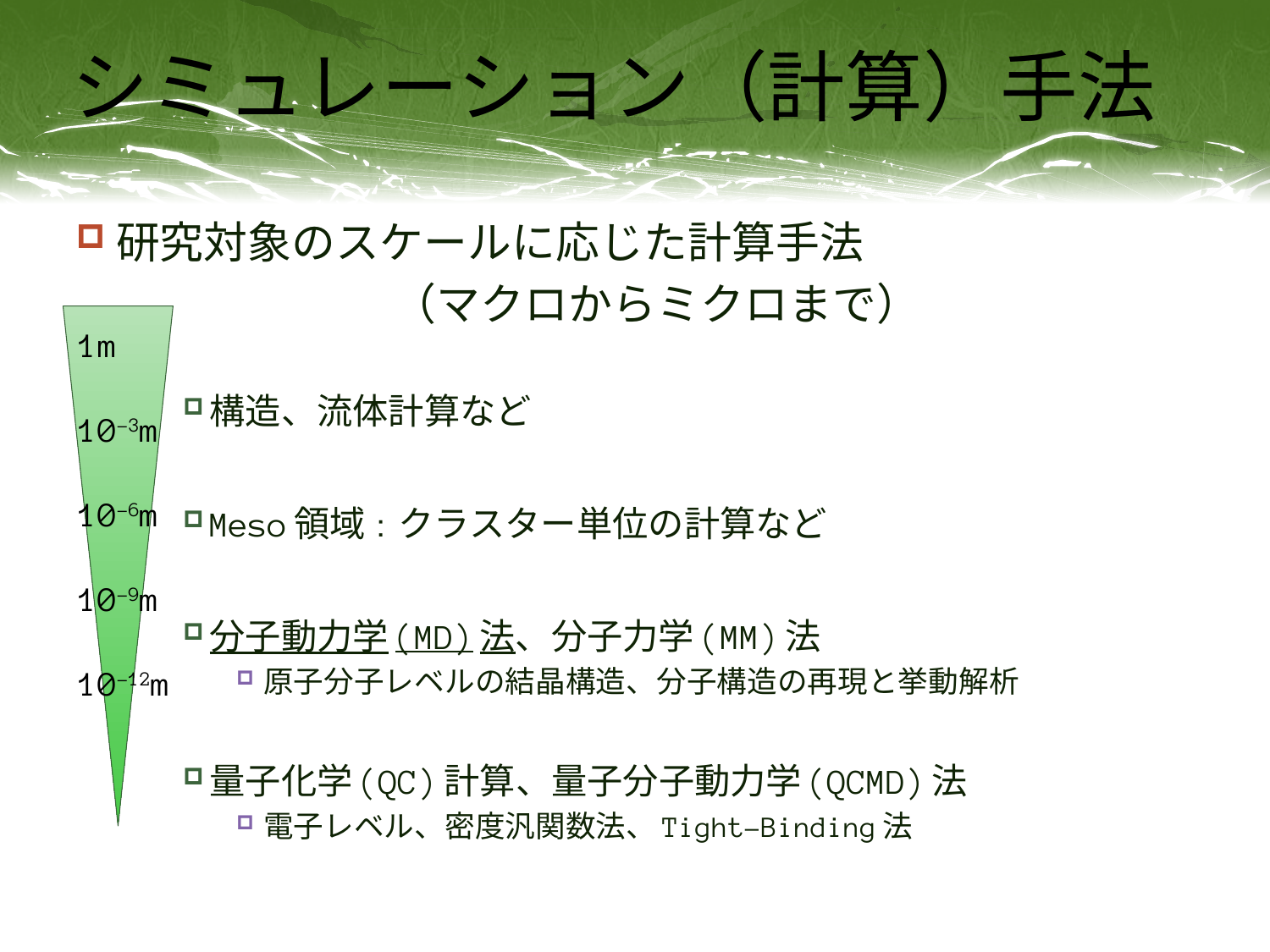

# シミュレーション（計算）手法
研究対象のスケールに応じた計算手法
　（マクロからミクロまで）

構造、流体計算など

Meso領域:クラスター単位の計算など

分子動力学(MD)法、分子力学(MM)法
原子分子レベルの結晶構造、分子構造の再現と挙動解析

量子化学(QC)計算、量子分子動力学(QCMD)法
電子レベル、密度汎関数法、Tight-Binding法

1m

10-3m

10-6m

10-9m

10-12m